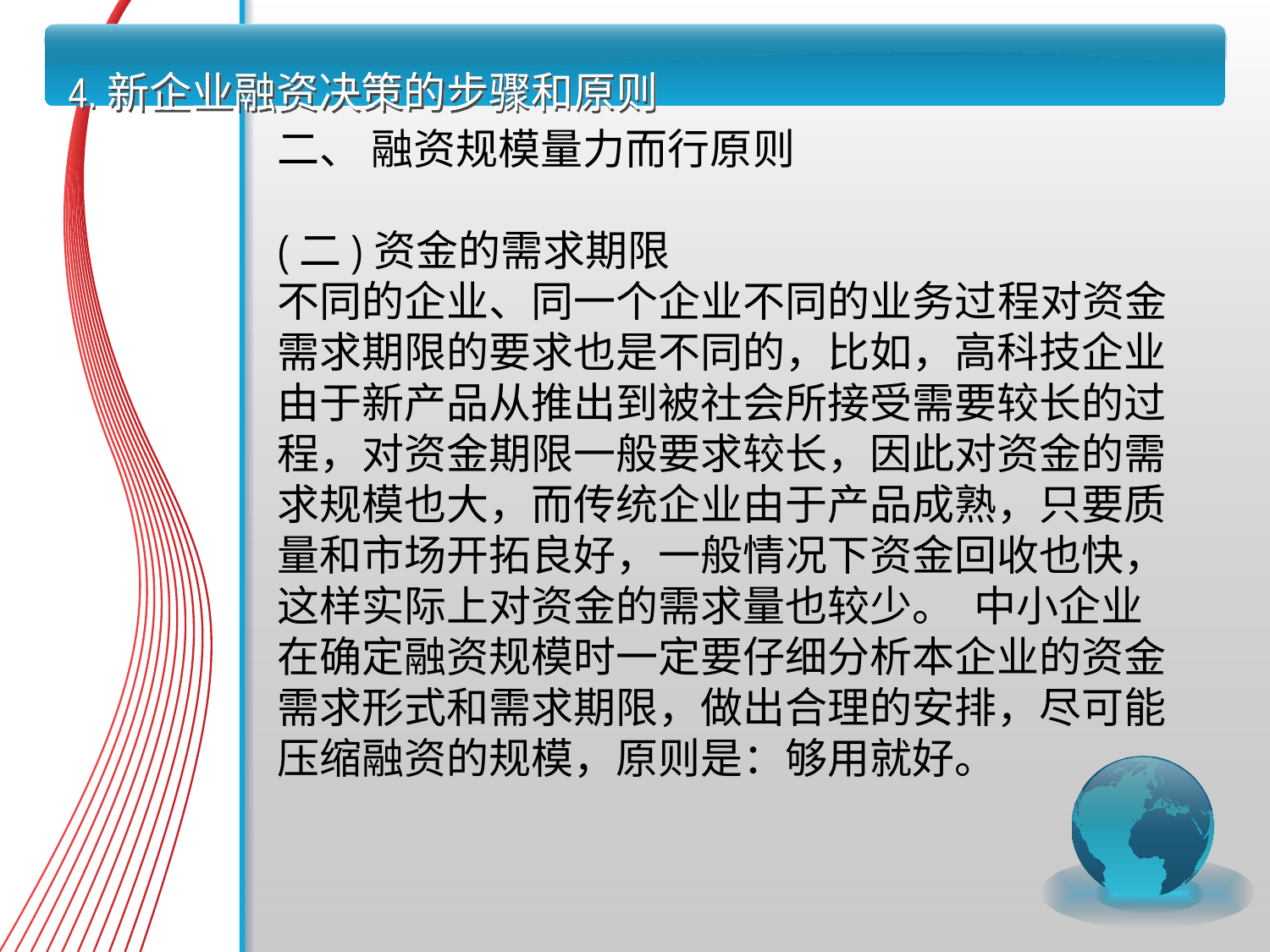

# 4.新企业融资决策的步骤和原则
二、 融资规模量力而行原则

(二)资金的需求期限
不同的企业、同一个企业不同的业务过程对资金需求期限的要求也是不同的，比如，高科技企业由于新产品从推出到被社会所接受需要较长的过程，对资金期限一般要求较长，因此对资金的需求规模也大，而传统企业由于产品成熟，只要质量和市场开拓良好，一般情况下资金回收也快，这样实际上对资金的需求量也较少。  中小企业在确定融资规模时一定要仔细分析本企业的资金需求形式和需求期限，做出合理的安排，尽可能压缩融资的规模，原则是：够用就好。